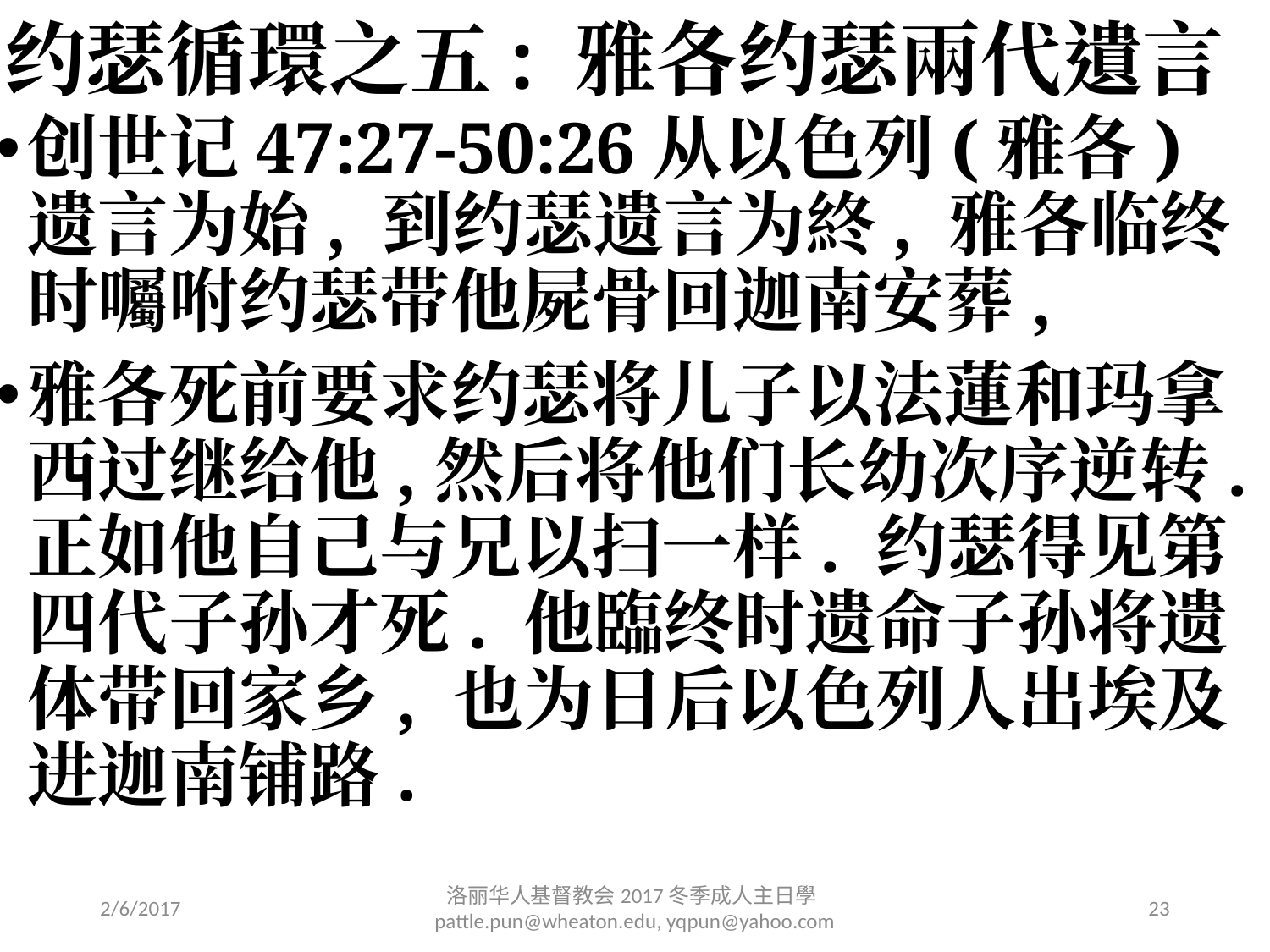

# 约瑟循環之五: 雅各约瑟兩代遺言
创世记47:27-50:26从以色列(雅各)遗言为始, 到约瑟遗言为終, 雅各临终时囑咐约瑟带他屍骨回迦南安葬,
雅各死前要求约瑟将儿子以法蓮和玛拿西过继给他,然后将他们长幼次序逆转. 正如他自己与兄以扫一样. 约瑟得见第四代子孙才死. 他臨终时遗命子孙将遗体带回家乡, 也为日后以色列人出埃及进迦南铺路.

2/6/2017
洛丽华⼈基督教会2017冬季成⼈主⽇學  pattle.pun@wheaton.edu, yqpun@yahoo.com
23